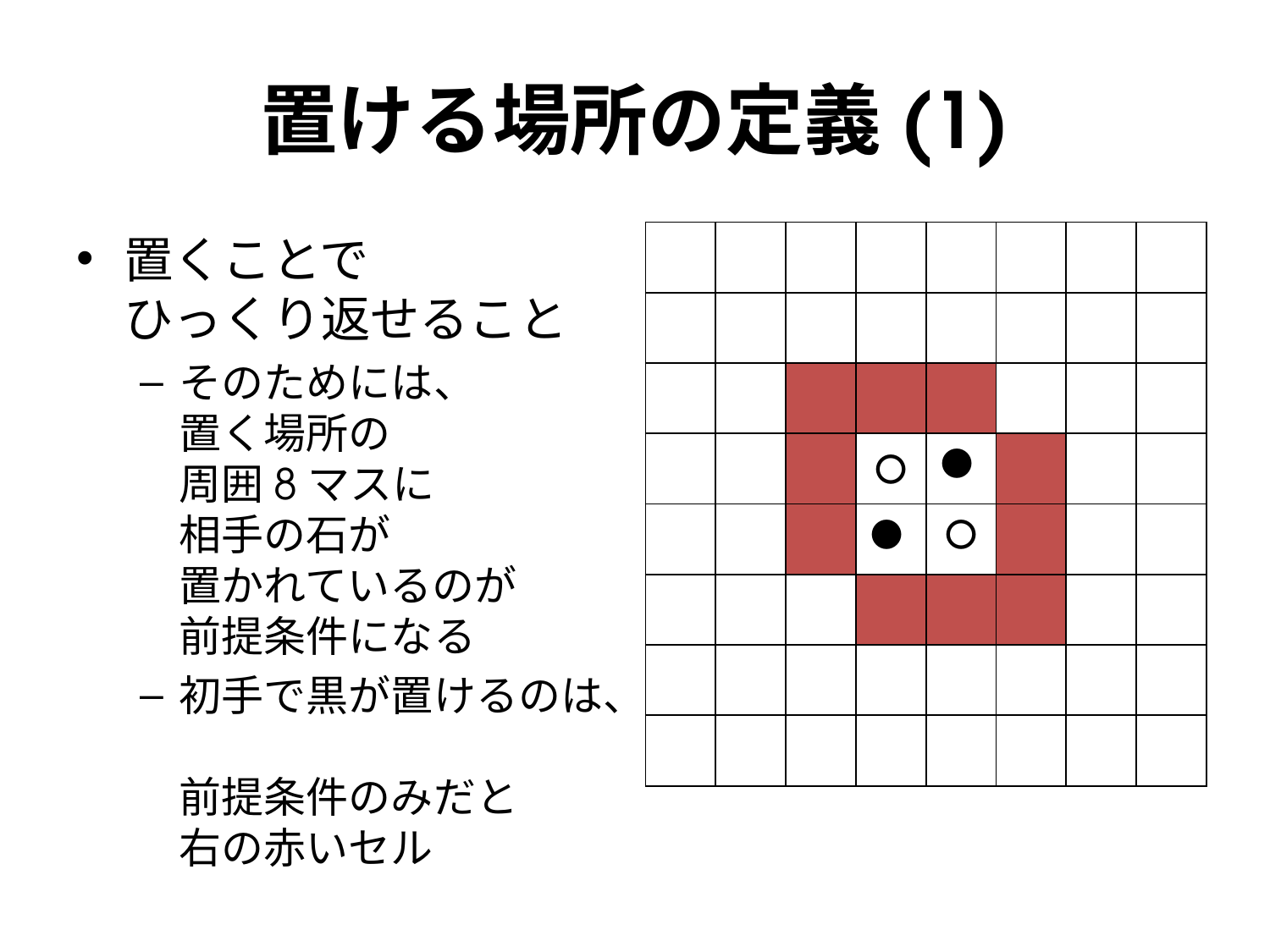

# 置ける場所の定義(1)
置くことで
ひっくり返せること
そのためには、
置く場所の
周囲8マスに
相手の石が
置かれているのが
前提条件になる
初手で黒が置けるのは、
前提条件のみだと
右の赤いセル
|  |  |  |  |  |  |  |  |
| --- | --- | --- | --- | --- | --- | --- | --- |
|  |  |  |  |  |  |  |  |
|  |  |  |  |  |  |  |  |
|  |  |  | ○ | ● |  |  |  |
|  |  |  | ● | ○ |  |  |  |
|  |  |  |  |  |  |  |  |
|  |  |  |  |  |  |  |  |
|  |  |  |  |  |  |  |  |